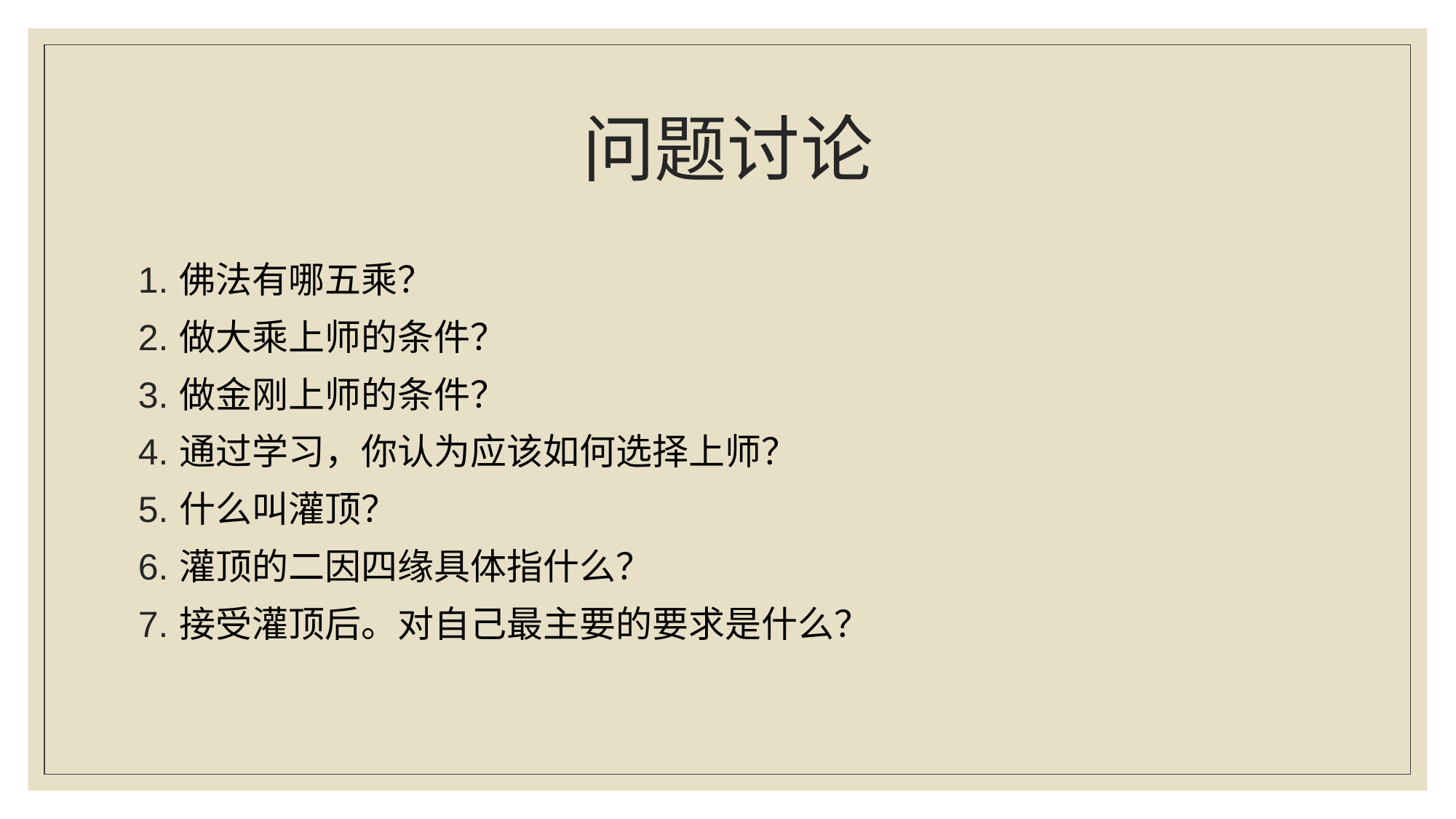

# 问题讨论
佛法有哪五乘？
做大乘上师的条件？
做金刚上师的条件？
通过学习，你认为应该如何选择上师？
什么叫灌顶？
灌顶的二因四缘具体指什么？
接受灌顶后。对自己最主要的要求是什么？